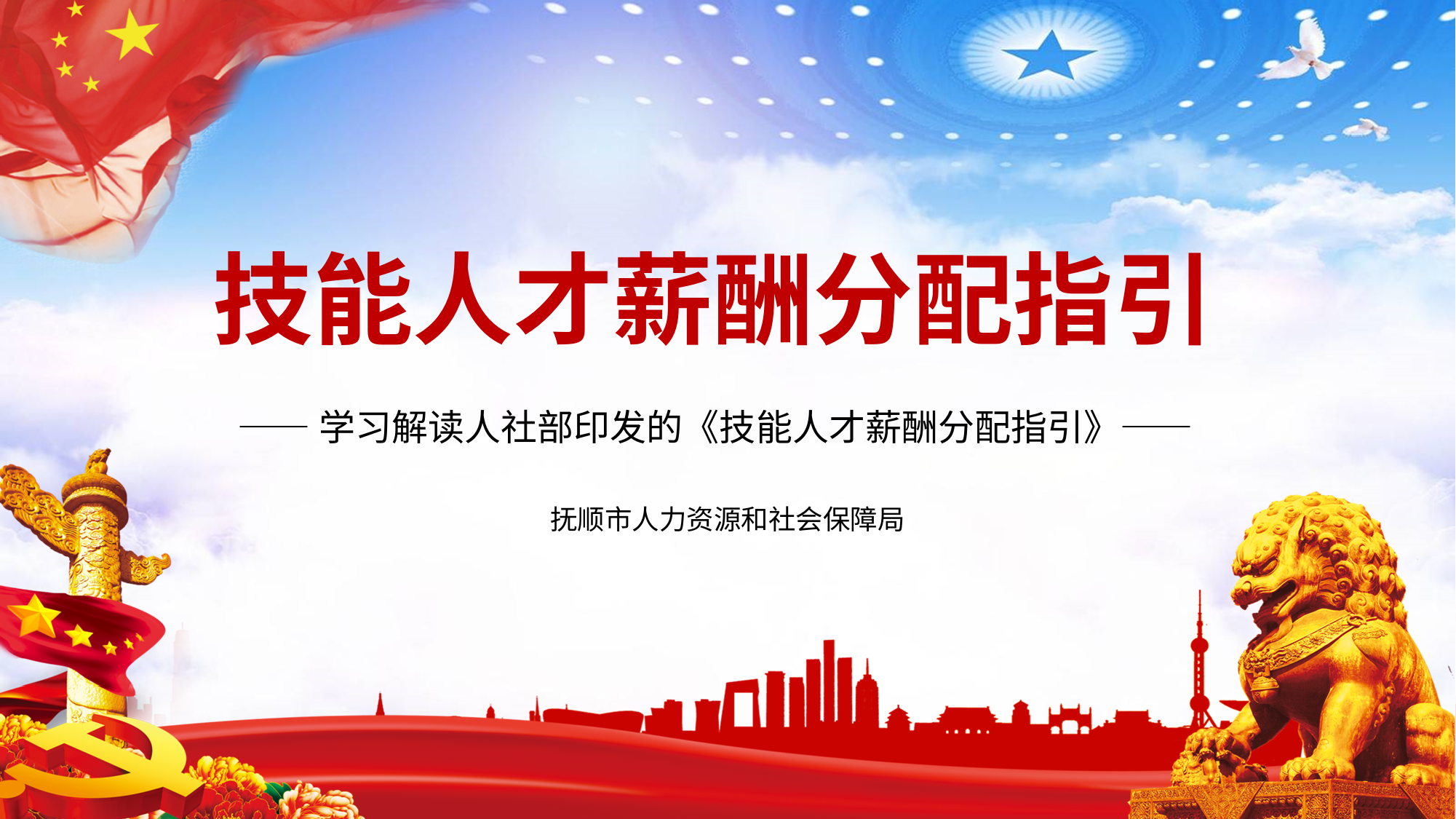

技能人才薪酬分配指引
——学习解读人社部印发的《技能人才薪酬分配指引》——
抚顺市人力资源和社会保障局